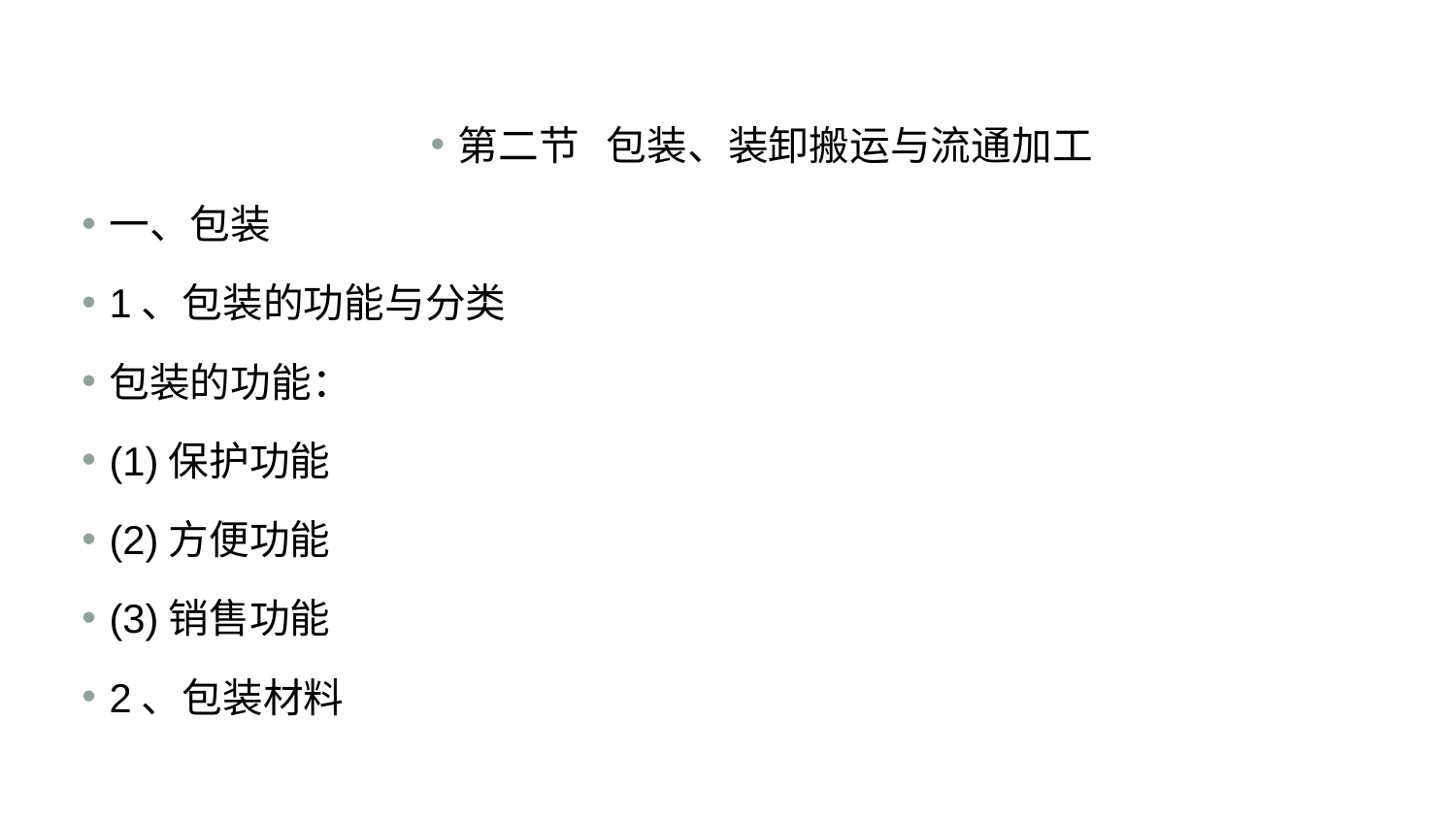

#
第二节   包装、装卸搬运与流通加工
一、包装
1、包装的功能与分类
包装的功能：
(1)保护功能
(2)方便功能
(3)销售功能
2、包装材料